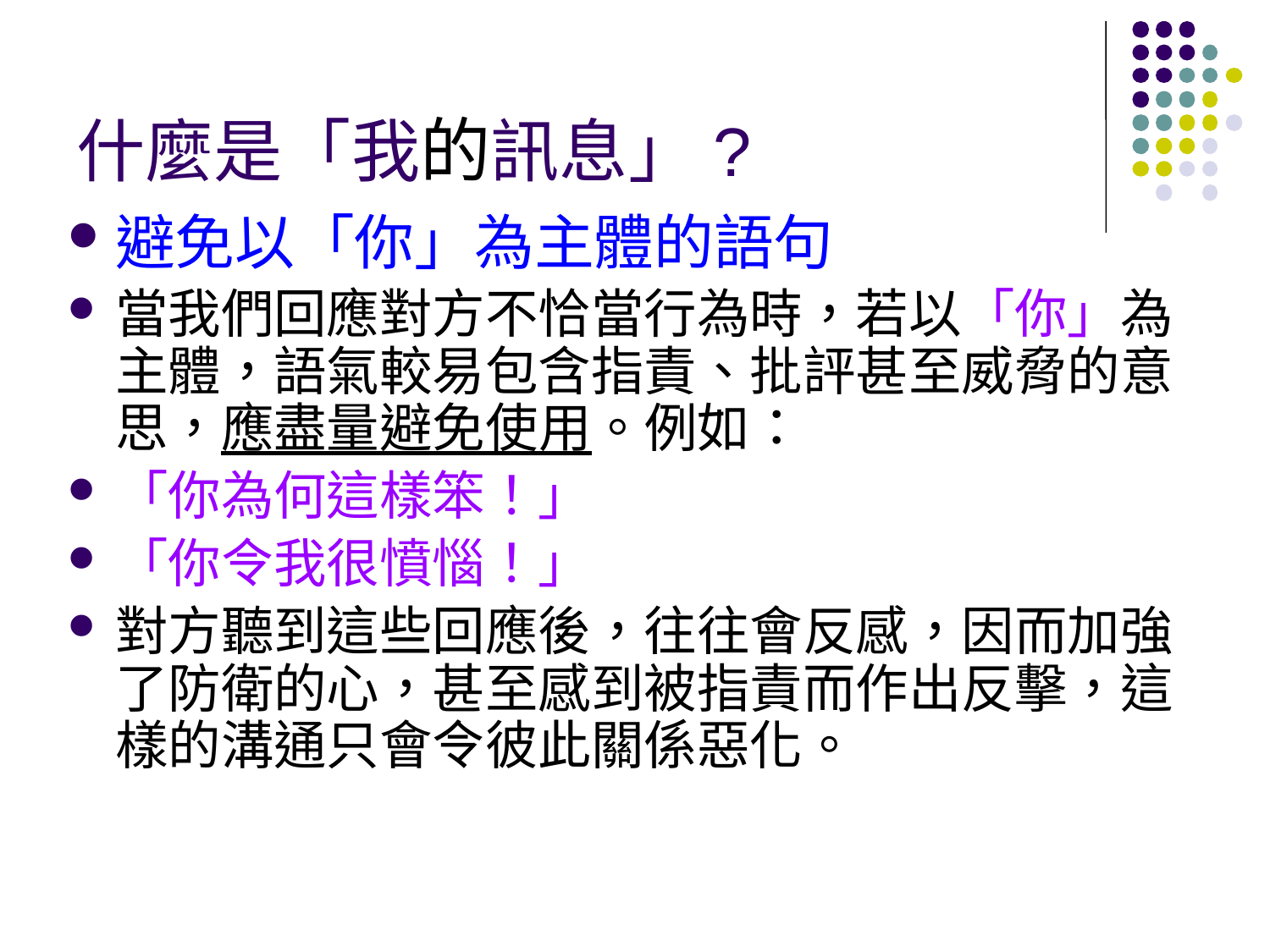

# 什麼是「我的訊息」?
避免以「你」為主體的語句
當我們回應對方不恰當行為時，若以「你」為主體，語氣較易包含指責、批評甚至威脅的意思，應盡量避免使用。例如：
「你為何這樣笨！」
「你令我很憤惱！」
對方聽到這些回應後，往往會反感，因而加強了防衛的心，甚至感到被指責而作出反擊，這樣的溝通只會令彼此關係惡化。